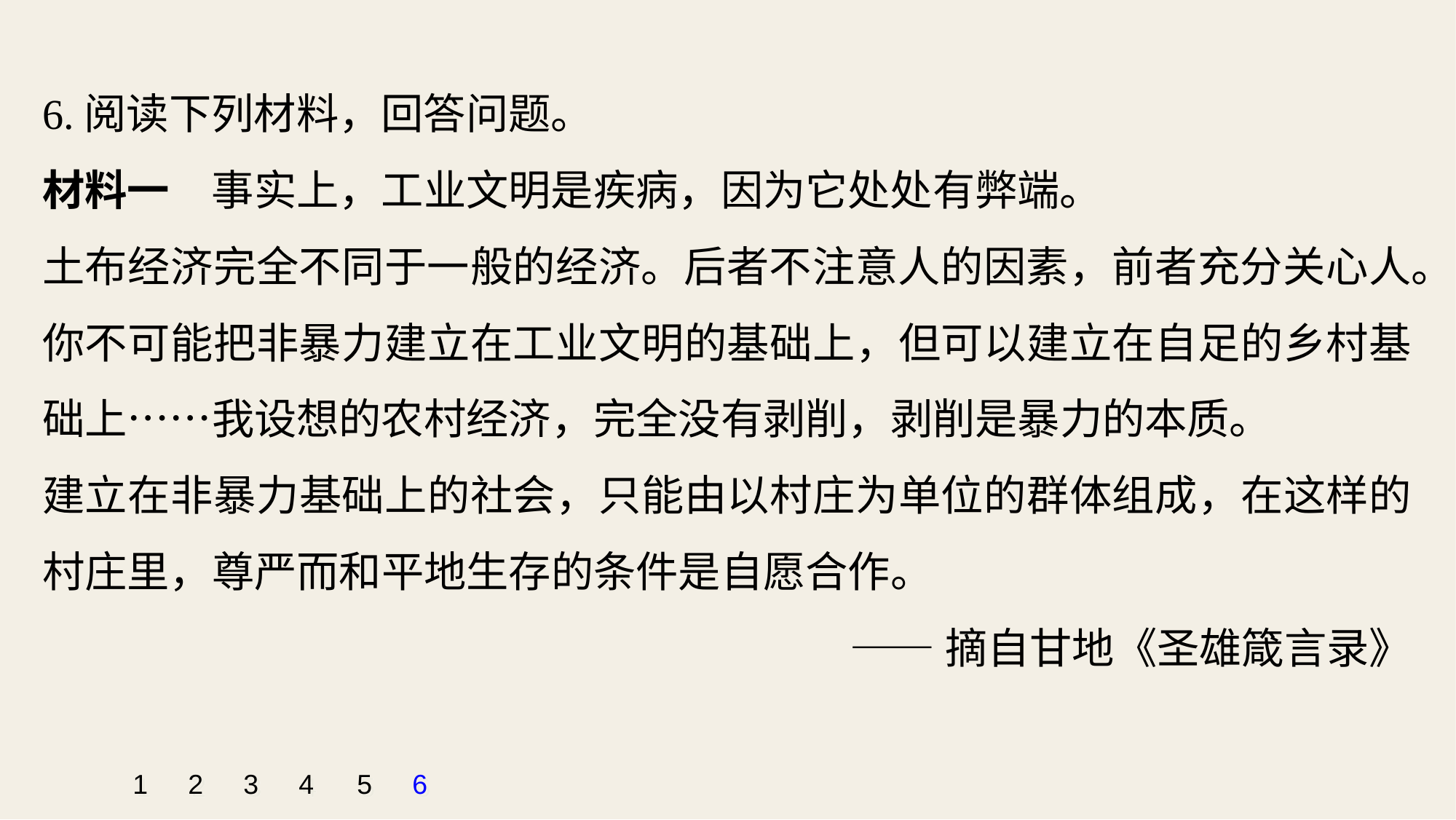

6.阅读下列材料，回答问题。
材料一　事实上，工业文明是疾病，因为它处处有弊端。
土布经济完全不同于一般的经济。后者不注意人的因素，前者充分关心人。
你不可能把非暴力建立在工业文明的基础上，但可以建立在自足的乡村基础上……我设想的农村经济，完全没有剥削，剥削是暴力的本质。
建立在非暴力基础上的社会，只能由以村庄为单位的群体组成，在这样的村庄里，尊严而和平地生存的条件是自愿合作。
——摘自甘地《圣雄箴言录》
1
2
3
4
5
6